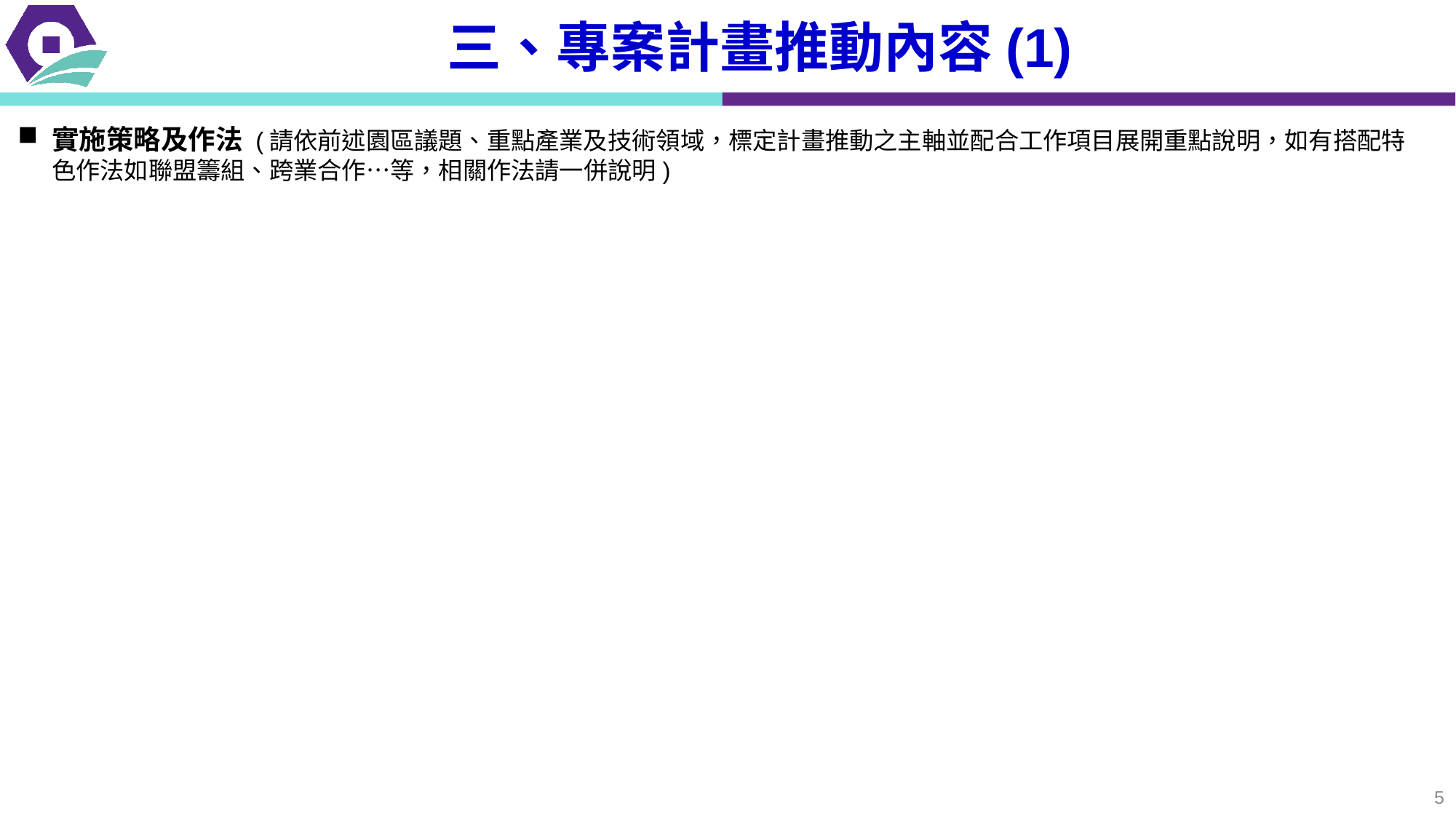

# 三、專案計畫推動內容(1)
實施策略及作法 (請依前述園區議題、重點產業及技術領域，標定計畫推動之主軸並配合工作項目展開重點說明，如有搭配特色作法如聯盟籌組、跨業合作…等，相關作法請一併說明)
5